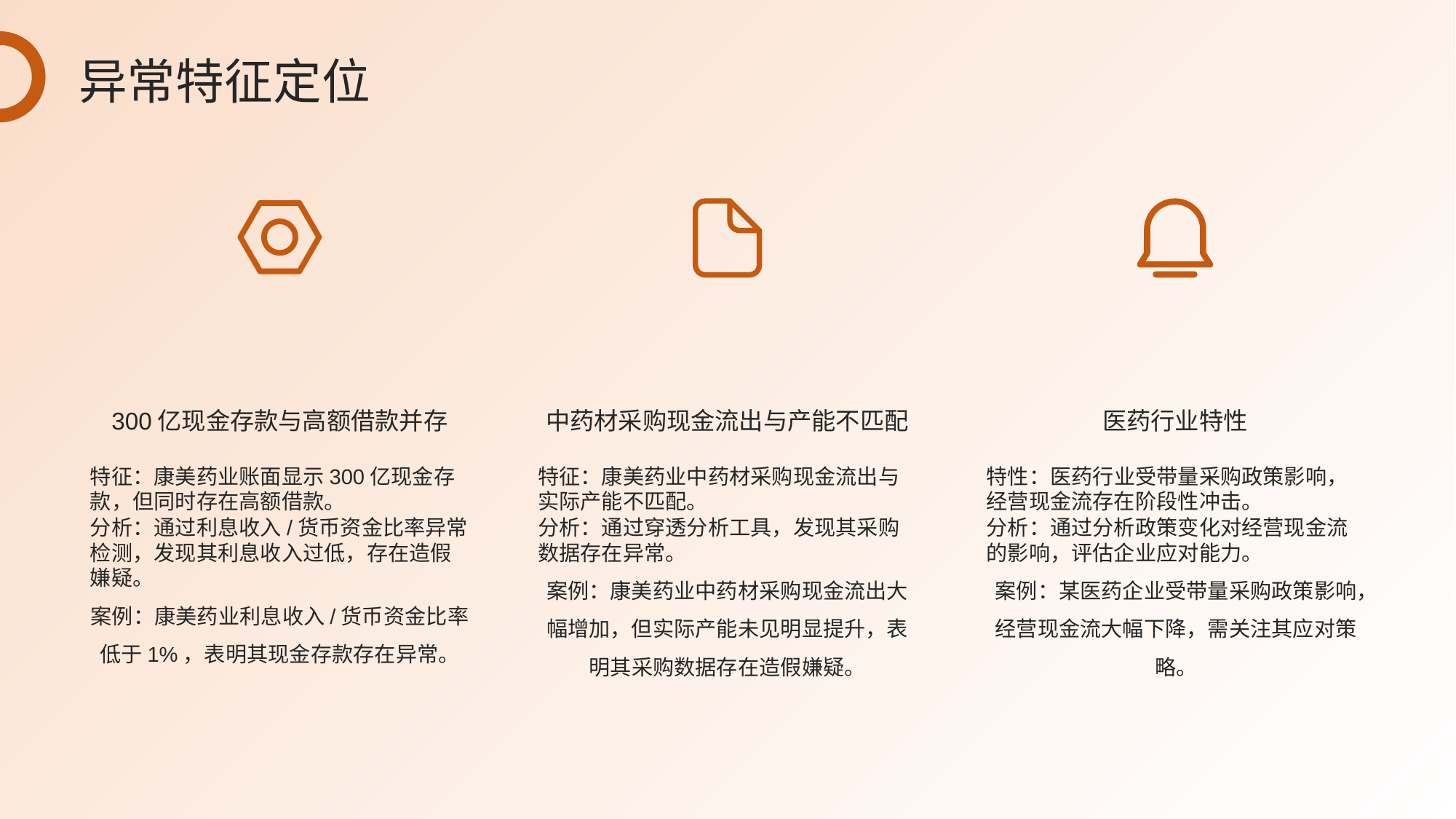

异常特征定位

300亿现金存款与高额借款并存
中药材采购现金流出与产能不匹配
医药行业特性
特征：康美药业账面显示300亿现金存款，但同时存在高额借款。
分析：通过利息收入/货币资金比率异常检测，发现其利息收入过低，存在造假嫌疑。
案例：康美药业利息收入/货币资金比率低于1%，表明其现金存款存在异常。
特征：康美药业中药材采购现金流出与实际产能不匹配。
分析：通过穿透分析工具，发现其采购数据存在异常。
案例：康美药业中药材采购现金流出大幅增加，但实际产能未见明显提升，表明其采购数据存在造假嫌疑。
特性：医药行业受带量采购政策影响，经营现金流存在阶段性冲击。
分析：通过分析政策变化对经营现金流的影响，评估企业应对能力。
案例：某医药企业受带量采购政策影响，经营现金流大幅下降，需关注其应对策略。